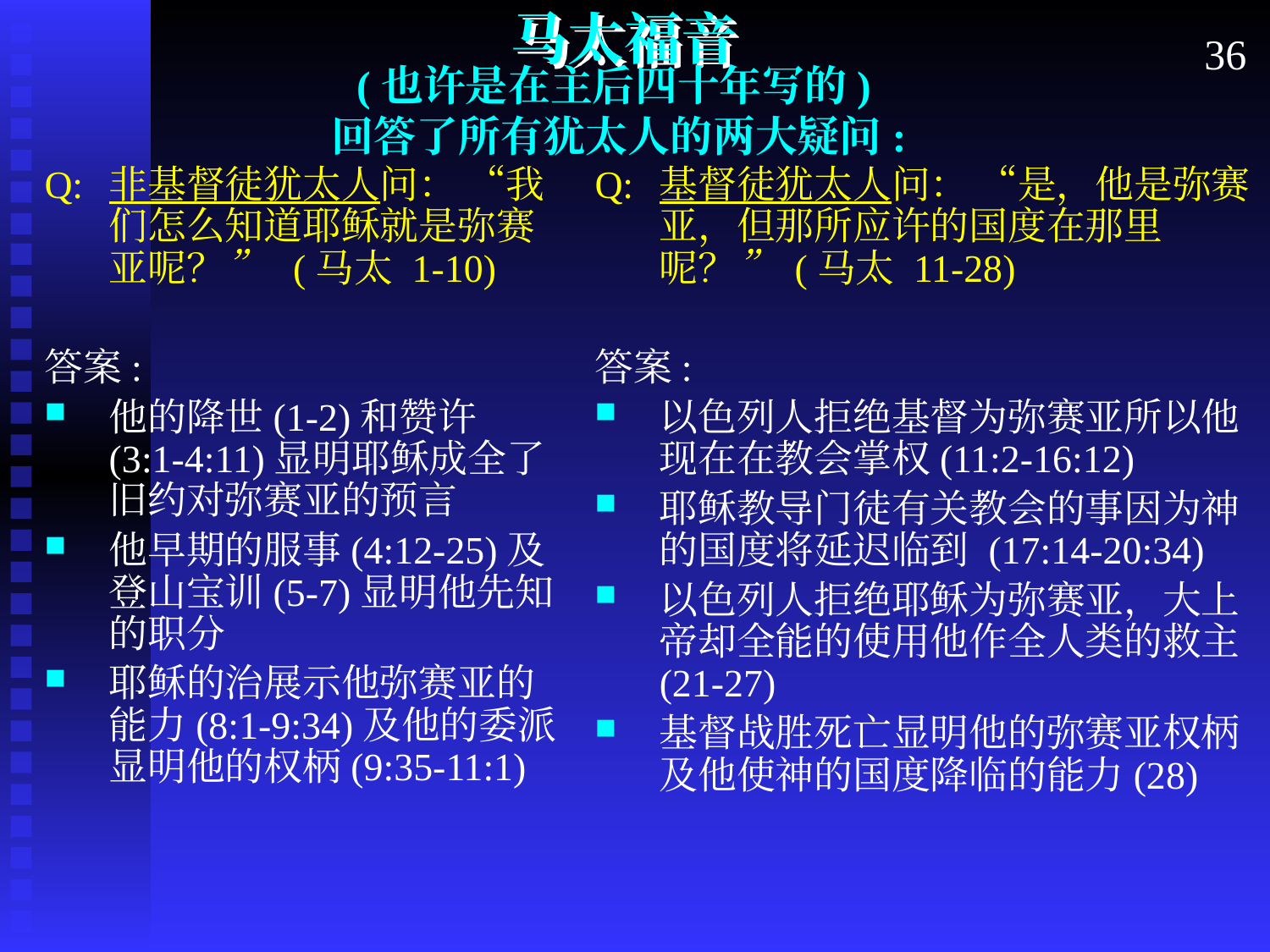

# 马太福音
36
(也许是在主后四十年写的)
回答了所有犹太人的两大疑问:
Q:	非基督徒犹太人问： “我们怎么知道耶稣就是弥赛亚呢？”  (马太 1-10)

答案:
他的降世(1-2)和赞许(3:1-4:11)显明耶稣成全了旧约对弥赛亚的预言
他早期的服事(4:12-25)及登山宝训(5-7)显明他先知的职分
耶稣的治展示他弥赛亚的能力(8:1-9:34)及他的委派 显明他的权柄(9:35-11:1)
Q:	基督徒犹太人问： “是，他是弥赛亚，但那所应许的国度在那里呢？” (马太 11-28)

答案:
以色列人拒绝基督为弥赛亚所以他现在在教会掌权(11:2-16:12)
耶稣教导门徒有关教会的事因为神的国度将延迟临到 (17:14-20:34)
以色列人拒绝耶稣为弥赛亚，大上帝却全能的使用他作全人类的救主 (21-27)
基督战胜死亡显明他的弥赛亚权柄及他使神的国度降临的能力(28)